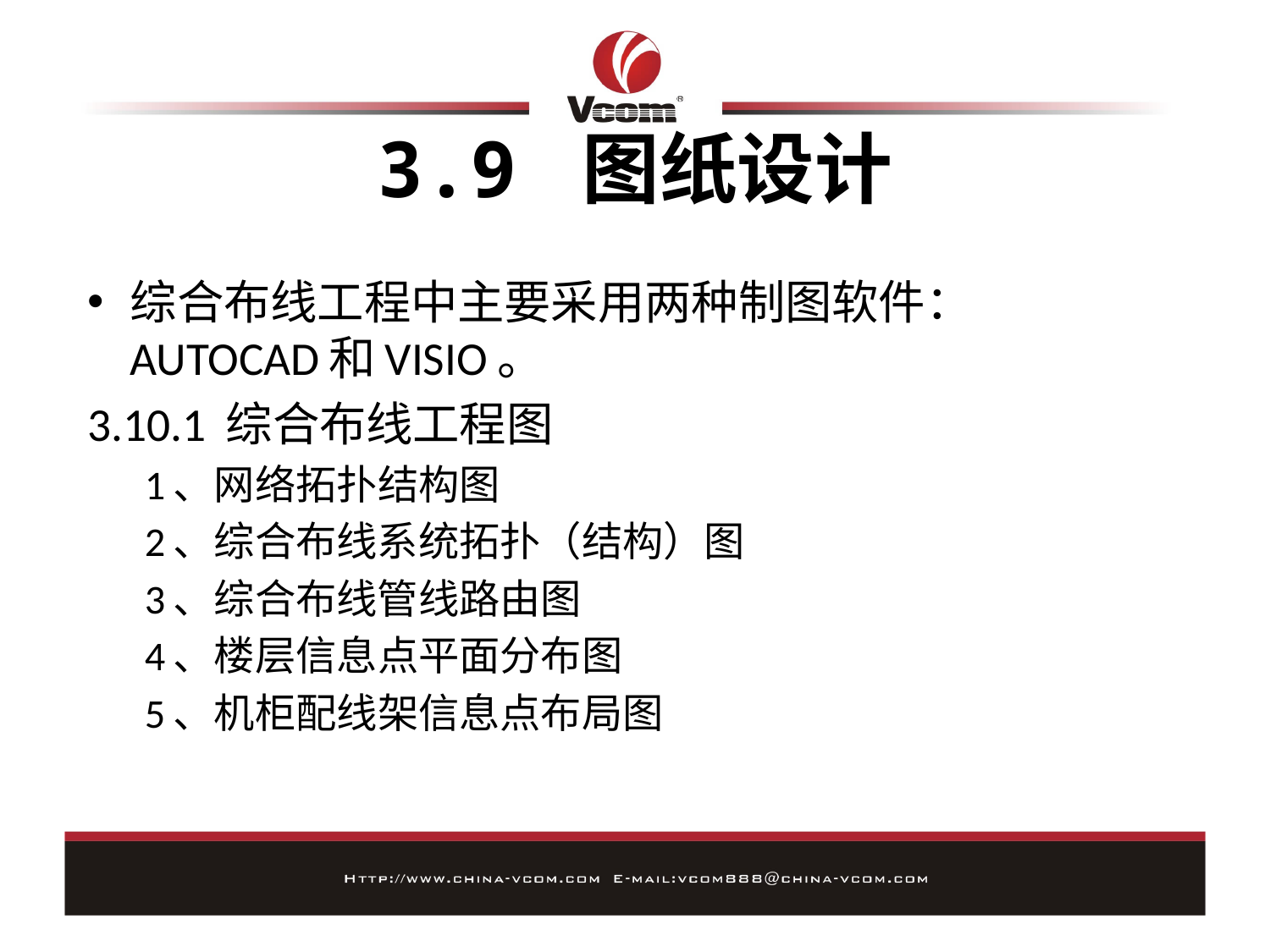

# 3.9 图纸设计
综合布线工程中主要采用两种制图软件：AUTOCAD和VISIO。
3.10.1 综合布线工程图
1、网络拓扑结构图
2、综合布线系统拓扑（结构）图
3、综合布线管线路由图
4、楼层信息点平面分布图
5、机柜配线架信息点布局图